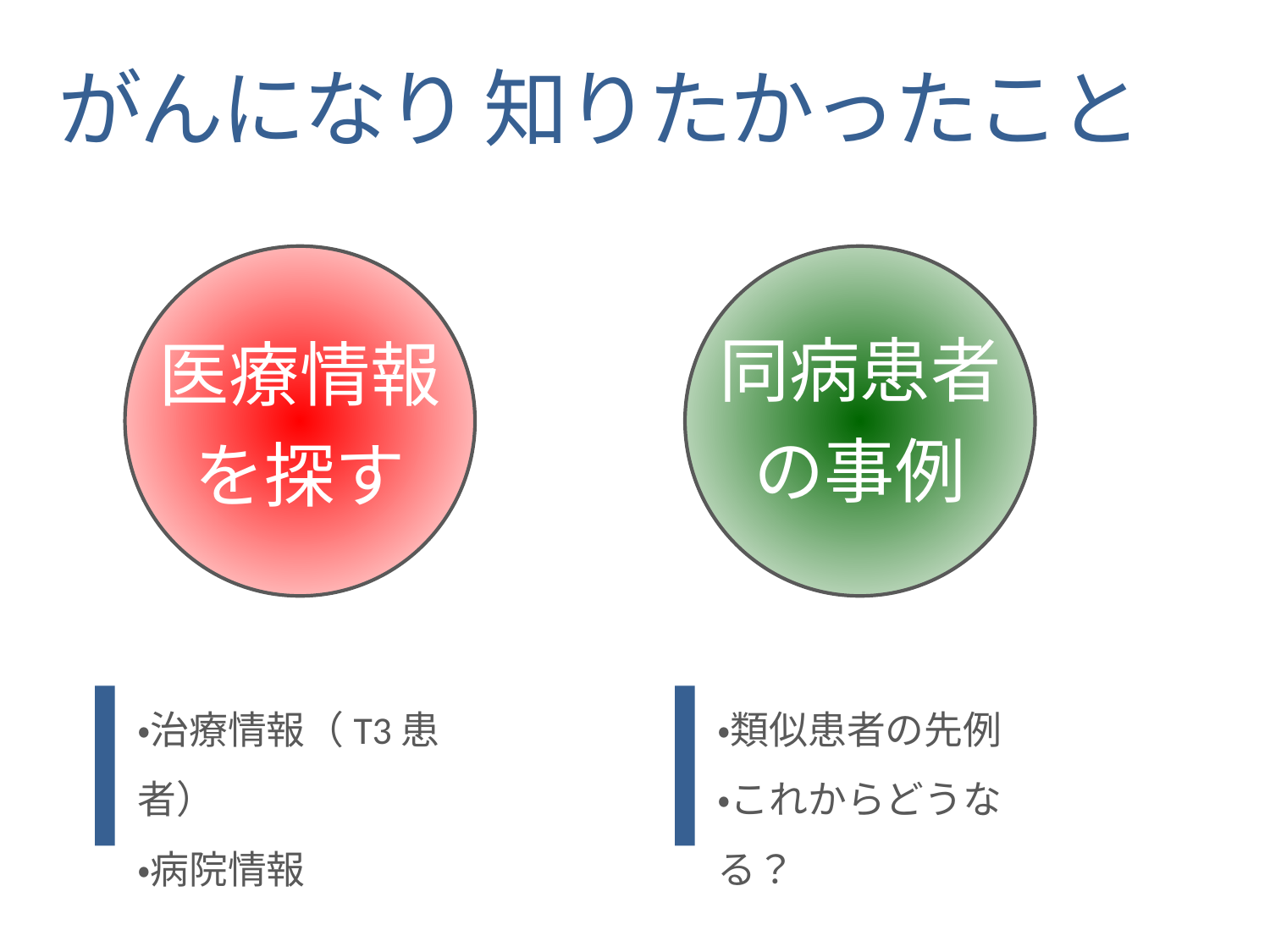

# がんになり 知りたかったこと

医療情報
を探す

同病患者
の事例
・治療情報（T3患者）
・病院情報
・類似患者の先例
・これからどうなる？